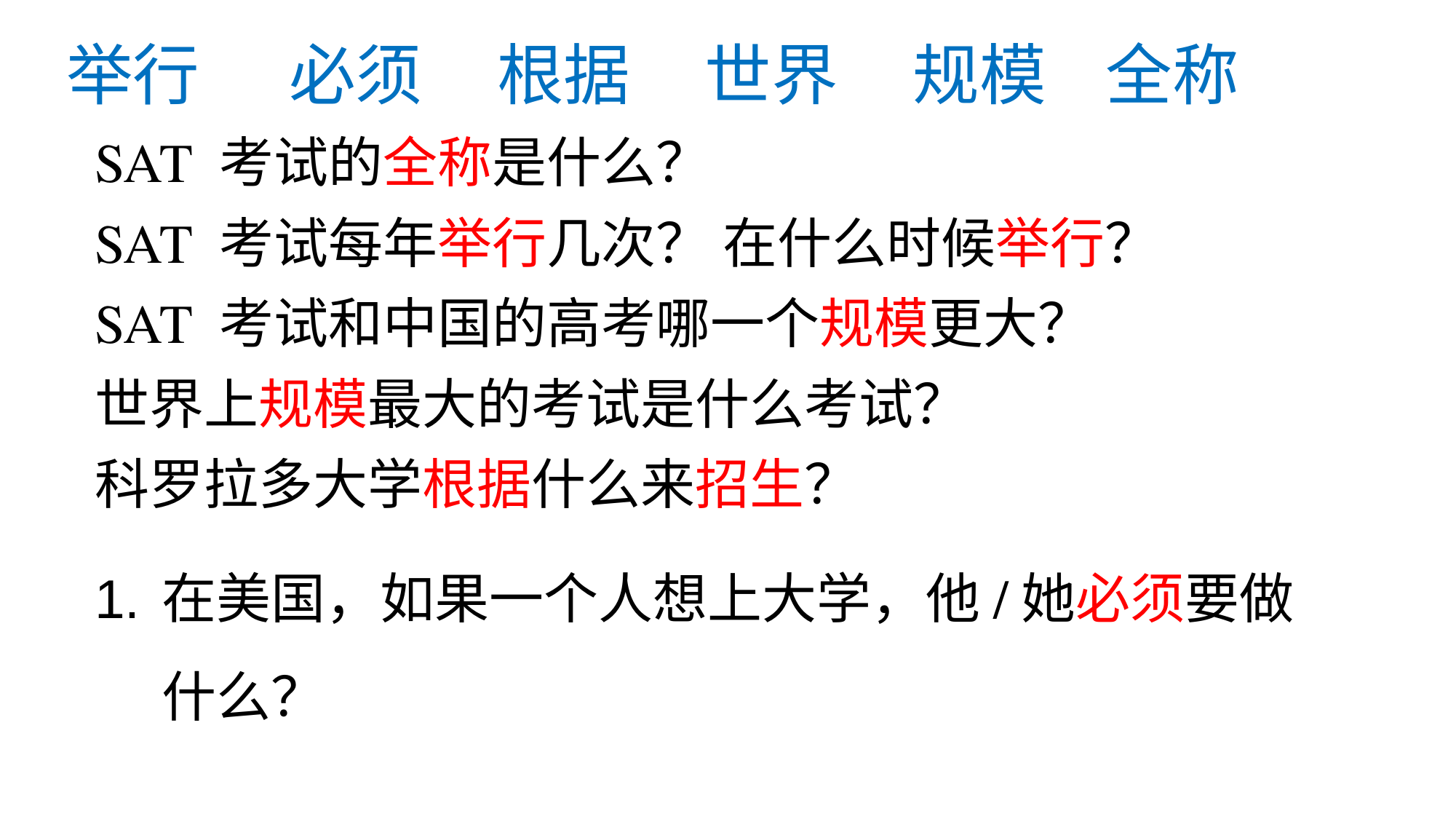

# 举行      必须     根据     世界     规模    全称
SAT 考试的全称是什么？
SAT 考试每年举行几次？ 在什么时候举行？
SAT 考试和中国的高考哪一个规模更大？
世界上规模最大的考试是什么考试？
科罗拉多大学根据什么来招生？
在美国，如果一个人想上大学，他/她必须要做什么？